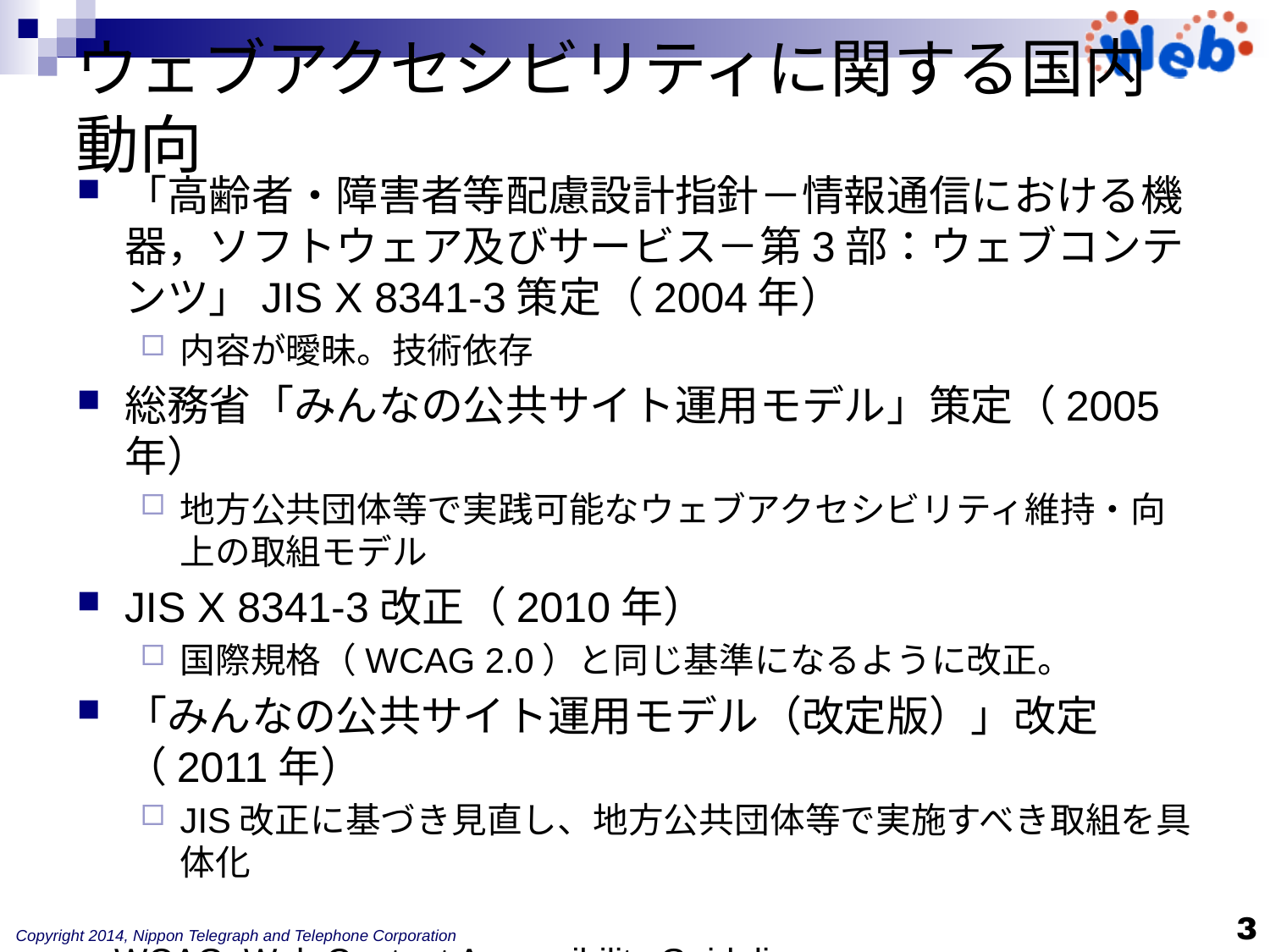

# ウェブアクセシビリティに関する国内動向
「高齢者・障害者等配慮設計指針－情報通信における機器，ソフトウェア及びサービス－第3部：ウェブコンテンツ」JIS X 8341-3策定（2004年）
内容が曖昧。技術依存
総務省「みんなの公共サイト運用モデル」策定（2005年）
地方公共団体等で実践可能なウェブアクセシビリティ維持・向上の取組モデル
JIS X 8341-3改正（2010年）
国際規格（WCAG 2.0）と同じ基準になるように改正。
「みんなの公共サイト運用モデル（改定版）」改定（2011年）
JIS改正に基づき見直し、地方公共団体等で実施すべき取組を具体化

※WCAG: Web Content Accessibility Guidelines

3